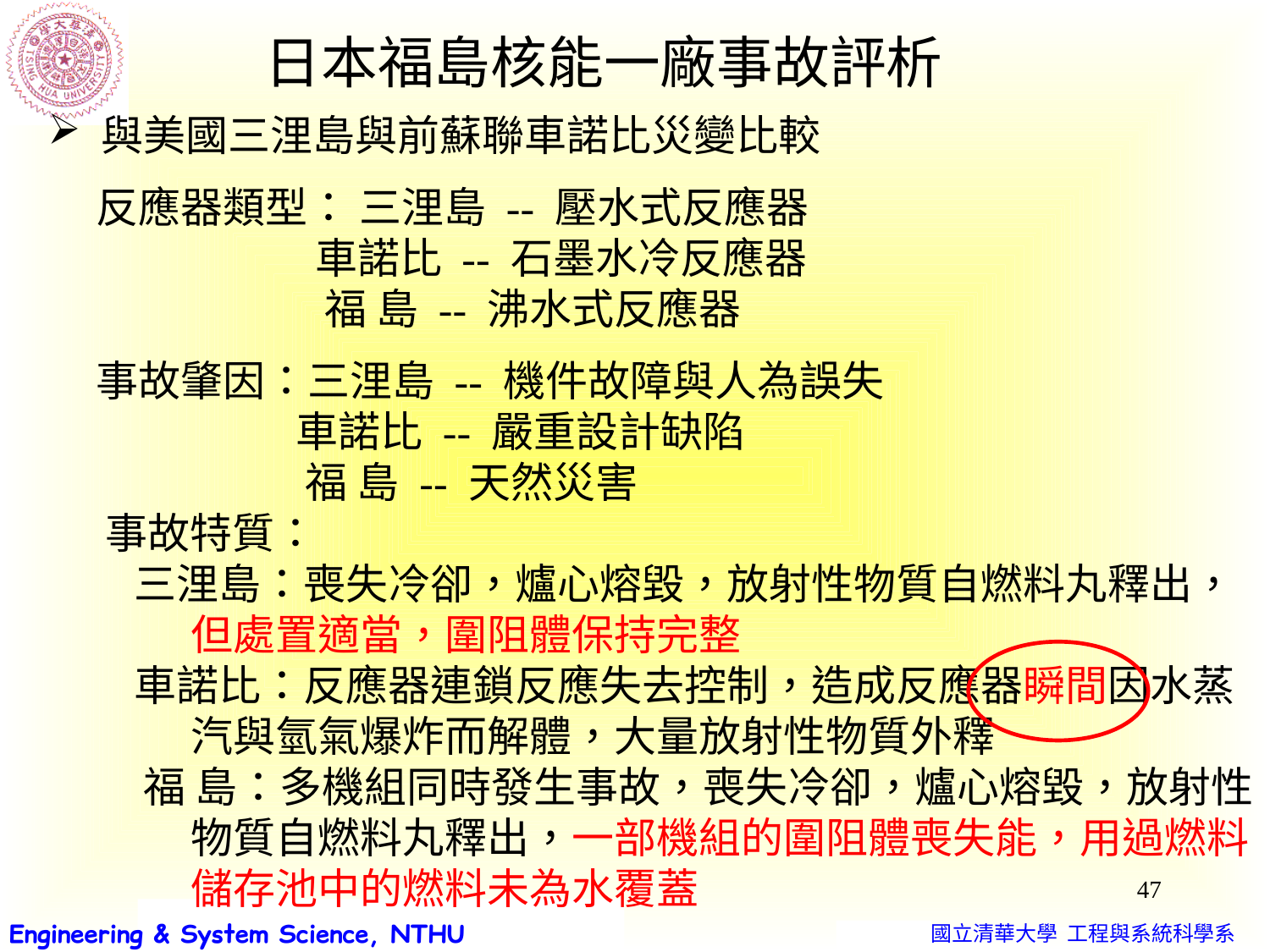

日本福島核能一廠事故評析
 與美國三浬島與前蘇聯車諾比災變比較
    反應器類型： 三浬島 -- 壓水式反應器
                           車諾比 -- 石墨水冷反應器
                            福 島 -- 沸水式反應器
    事故肇因：三浬島 -- 機件故障與人為誤失
                         車諾比 -- 嚴重設計缺陷
                          福 島 -- 天然災害
     事故特質：
        三浬島：喪失冷卻，爐心熔毀，放射性物質自燃料丸釋出，
              但處置適當，圍阻體保持完整
        車諾比：反應器連鎖反應失去控制，造成反應器瞬間因水蒸
              汽與氫氣爆炸而解體，大量放射性物質外釋
         福 島：多機組同時發生事故，喪失冷卻，爐心熔毀，放射性
              物質自燃料丸釋出，一部機組的圍阻體喪失能，用過燃料
              儲存池中的燃料未為水覆蓋

47